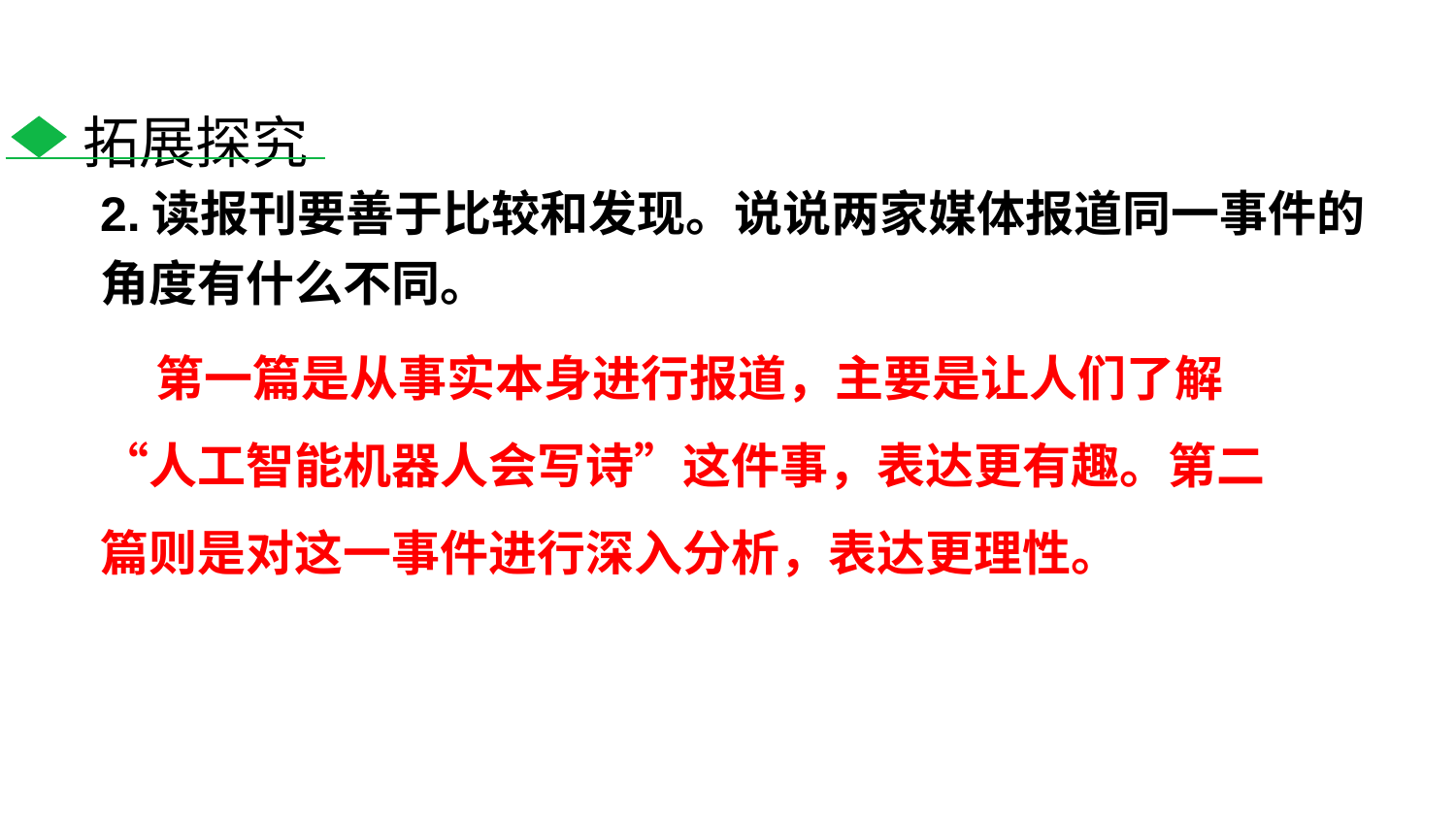

拓展探究

2.读报刊要善于比较和发现。说说两家媒体报道同一事件的角度有什么不同。
    第一篇是从事实本身进行报道，主要是让人们了解“人工智能机器人会写诗”这件事，表达更有趣。第二篇则是对这一事件进行深入分析，表达更理性。